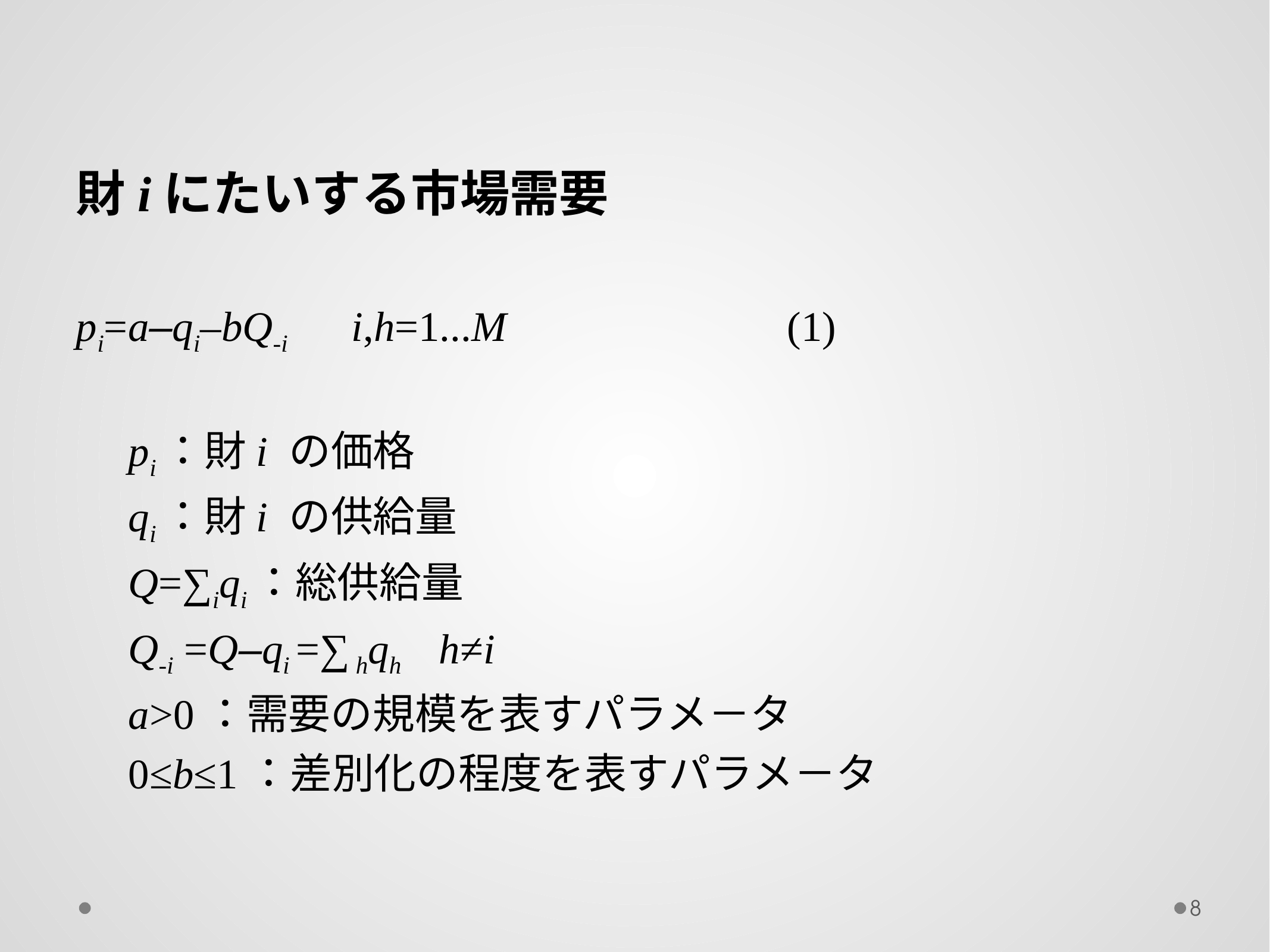

財iにたいする市場需要

pi=a–qi–bQ-i      i,h=1...M                  　   (1)

　pi：財i の価格
　qi：財i の供給量
　Q=∑iqi：総供給量
　Q-i =Q–qi =∑ hqh    h≠i
　a>0：需要の規模を表すパラメ－タ
　0≤b≤1：差別化の程度を表すパラメ－タ

8